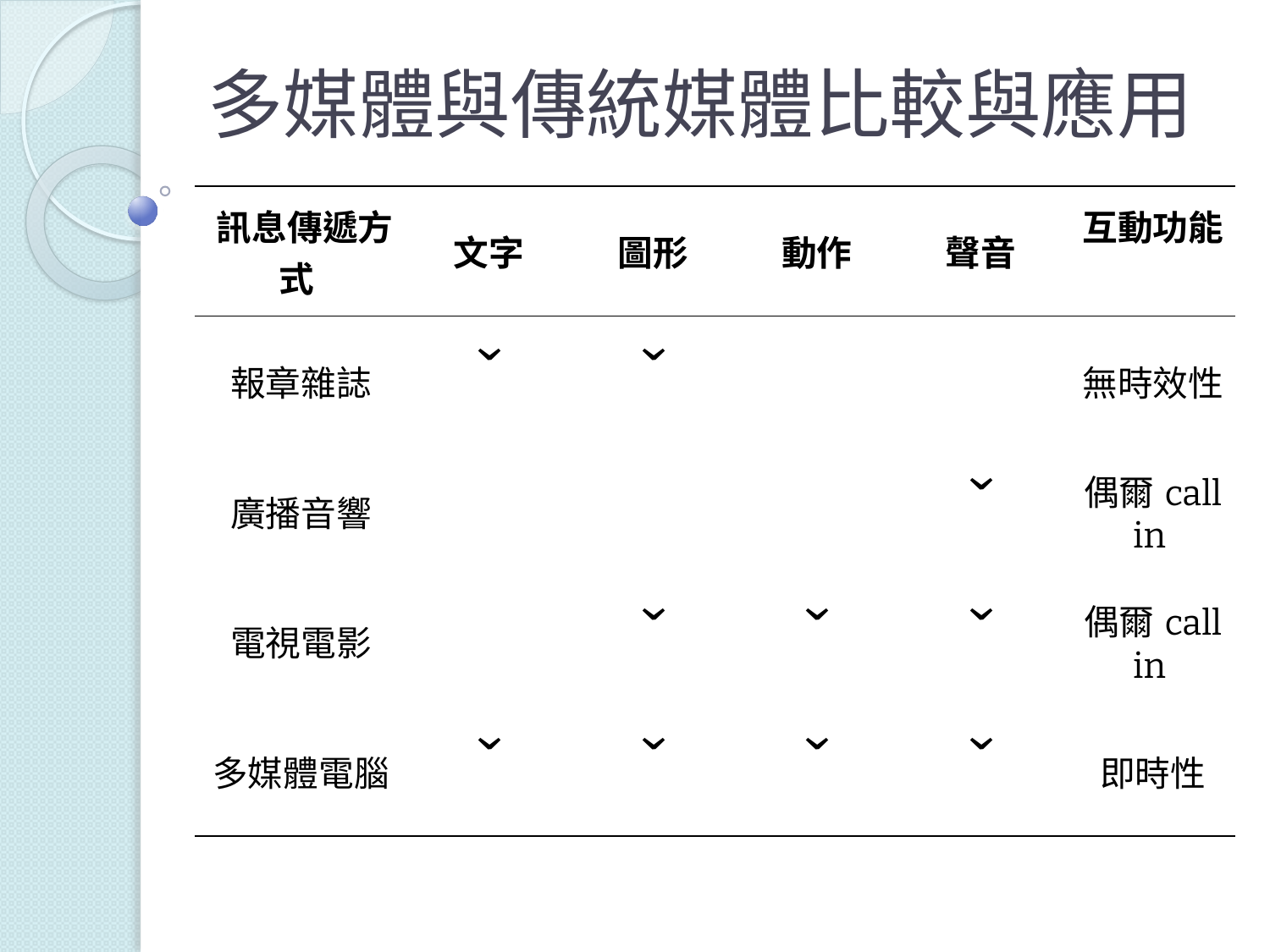

# 多媒體與傳統媒體比較與應用
| 訊息傳遞方式 | 文字 | 圖形 | 動作 | 聲音 | 互動功能 |
| --- | --- | --- | --- | --- | --- |
| 報章雜誌 | ˇ | ˇ |  |  | 無時效性 |
| 廣播音響 |  |  |  | ˇ | 偶爾call in |
| 電視電影 |  | ˇ | ˇ | ˇ | 偶爾call in |
| 多媒體電腦 | ˇ | ˇ | ˇ | ˇ | 即時性 |